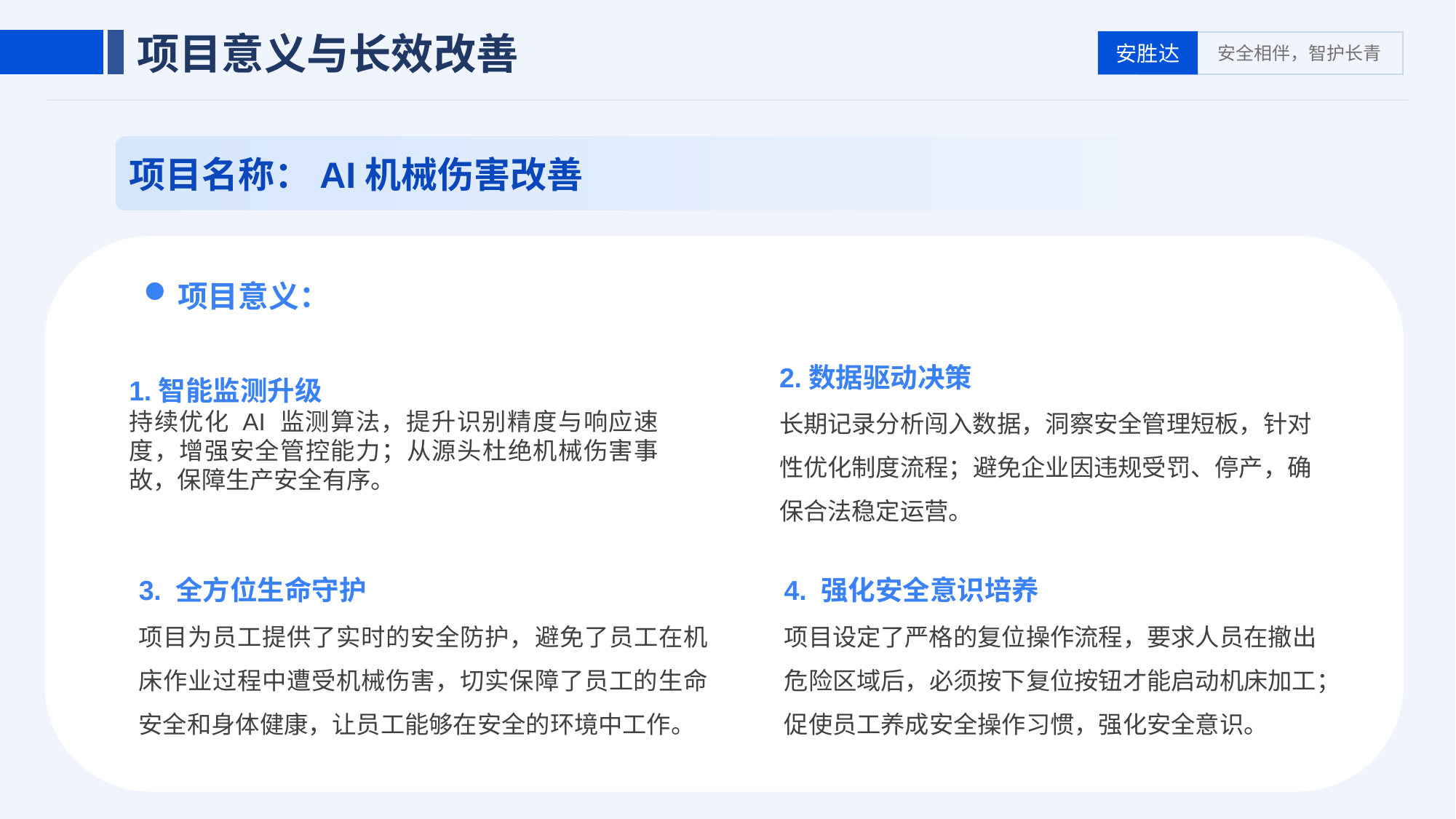

项目意义与长效改善
项目名称：AI机械伤害改善

项目意义：
2.数据驱动决策
长期记录分析闯入数据，洞察安全管理短板，针对性优化制度流程；避免企业因违规受罚、停产，确保合法稳定运营。
1.智能监测升级
持续优化 AI 监测算法，提升识别精度与响应速度，增强安全管控能力；从源头杜绝机械伤害事故，保障生产安全有序。
3. 全方位生命守护
项目为员工提供了实时的安全防护，避免了员工在机床作业过程中遭受机械伤害，切实保障了员工的生命安全和身体健康，让员工能够在安全的环境中工作。
4. 强化安全意识培养
项目设定了严格的复位操作流程，要求人员在撤出危险区域后，必须按下复位按钮才能启动机床加工；促使员工养成安全操作习惯，强化安全意识。